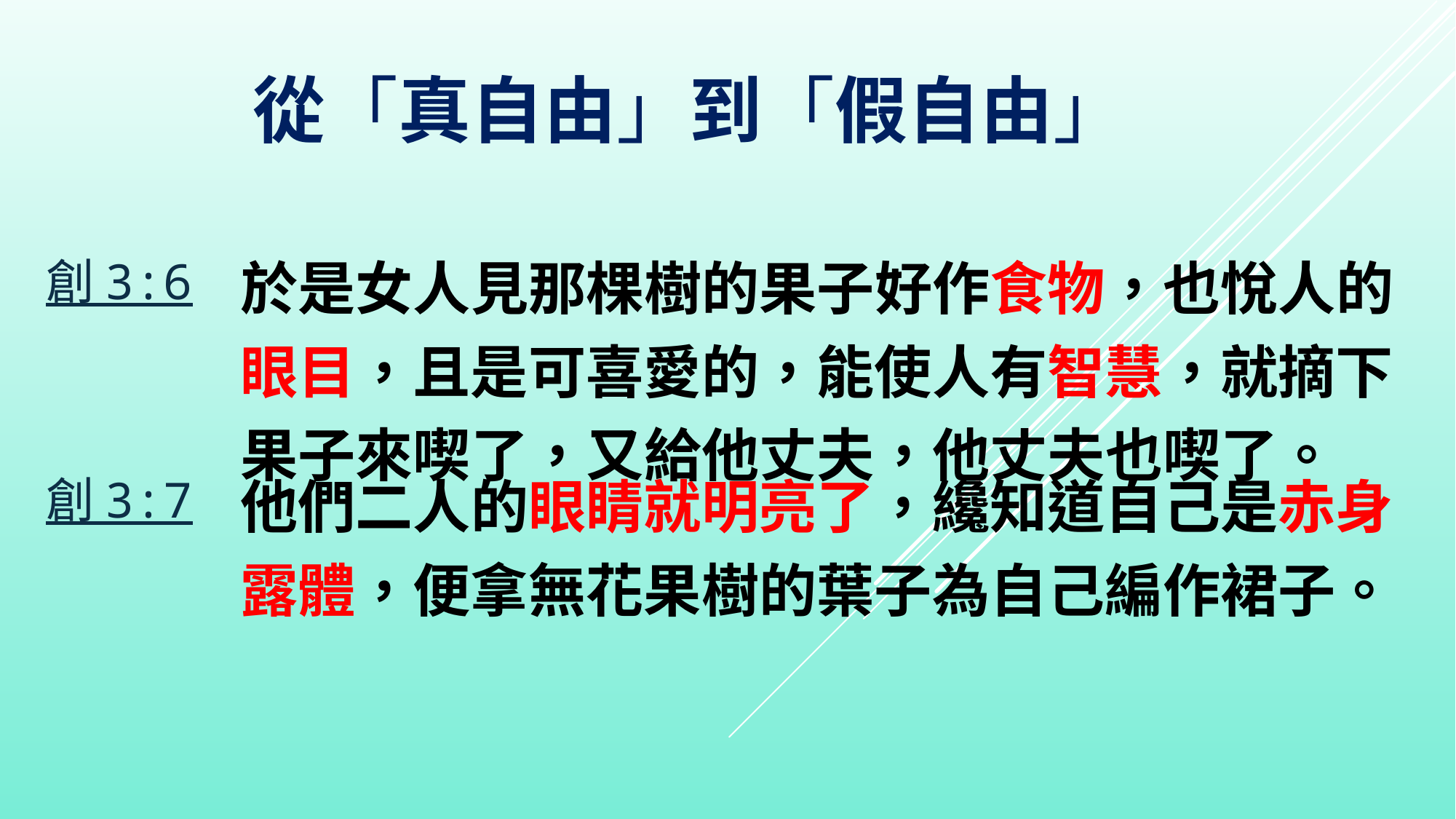

從「真自由」到「假自由」
| 創 3:6 | 於是女人見那棵樹的果子好作食物，也悅人的眼目，且是可喜愛的，能使人有智慧，就摘下果子來喫了，又給他丈夫，他丈夫也喫了。 |
| --- | --- |
| 創 3:7 | 他們二人的眼睛就明亮了，纔知道自己是赤身露體，便拿無花果樹的葉子為自己編作裙子。 |